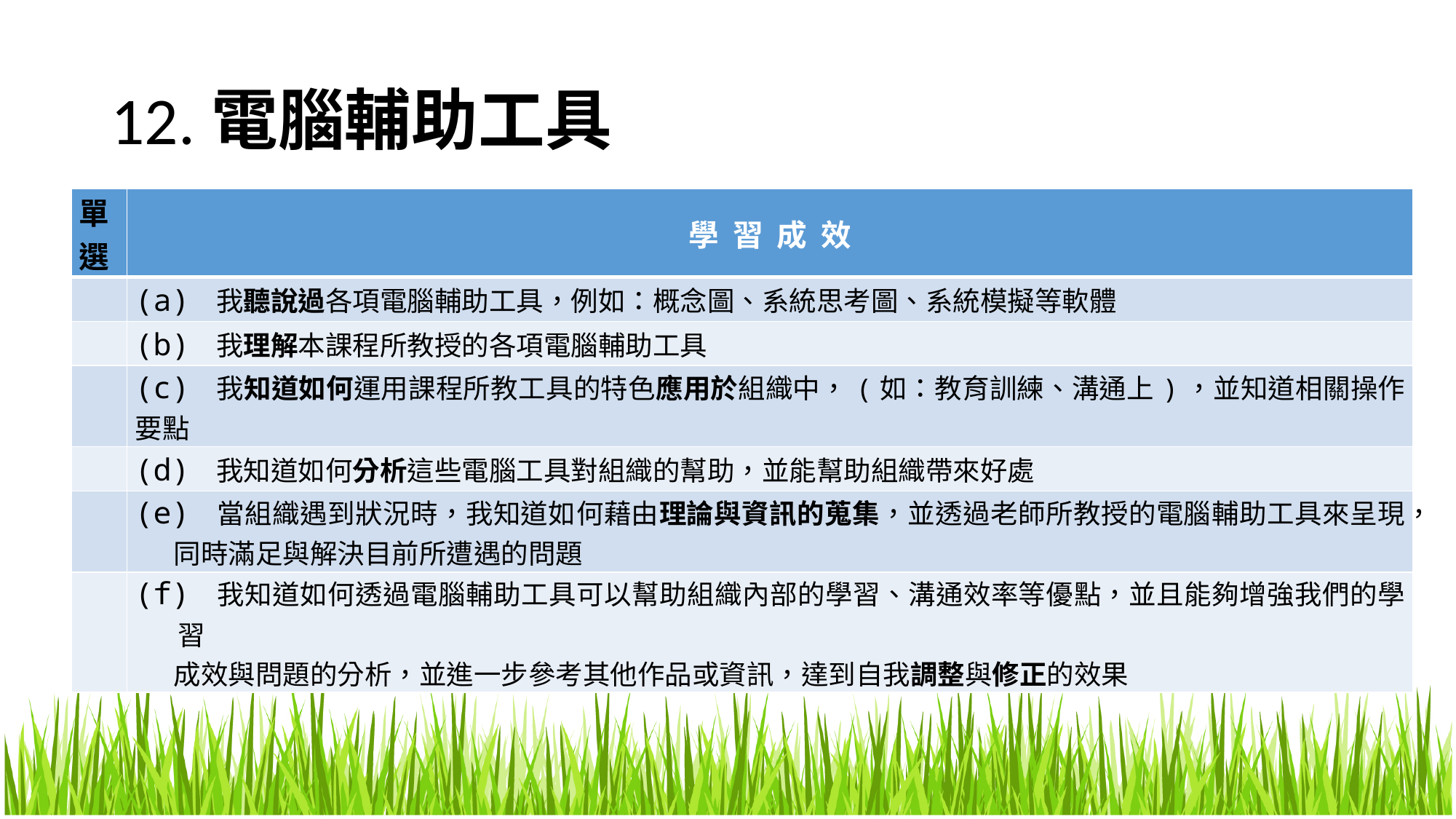

# 12.電腦輔助工具
| 單選 | 學 習 成 效 |
| --- | --- |
|  | (a) 我聽說過各項電腦輔助工具，例如：概念圖、系統思考圖、系統模擬等軟體 |
|  | (b) 我理解本課程所教授的各項電腦輔助工具 |
|  | (c) 我知道如何運用課程所教工具的特色應用於組織中，(如：教育訓練、溝通上)，並知道相關操作要點 |
|  | (d) 我知道如何分析這些電腦工具對組織的幫助，並能幫助組織帶來好處 |
|  | (e) 當組織遇到狀況時，我知道如何藉由理論與資訊的蒐集，並透過老師所教授的電腦輔助工具來呈現， 同時滿足與解決目前所遭遇的問題 |
|  | (f) 我知道如何透過電腦輔助工具可以幫助組織內部的學習、溝通效率等優點，並且能夠增強我們的學習 成效與問題的分析，並進一步參考其他作品或資訊，達到自我調整與修正的效果 |